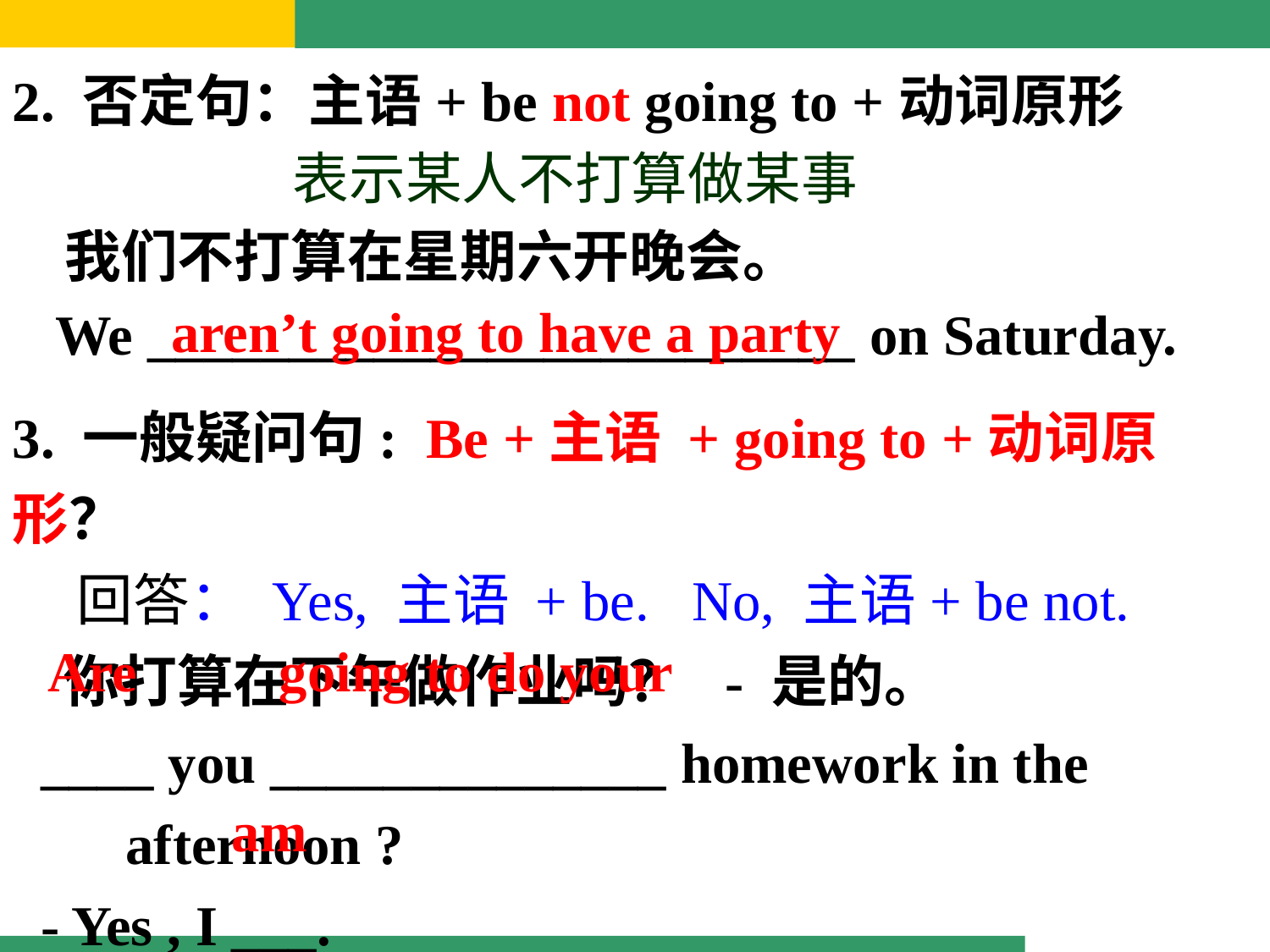

2. 否定句：主语+ be not going to +动词原形
                     表示某人不打算做某事
   我们不打算在星期六开晚会。
   We _________________________ on Saturday.

3. 一般疑问句:  Be +主语 + going to +动词原形？
    回答： Yes, 主语 + be.   No, 主语+ be not.
   你打算在下午做作业吗？  - 是的。
  ____ you ______________ homework in the                   afternoon ?
  - Yes , I ___.
 aren’t going to have a party
Are          going to do your
 am